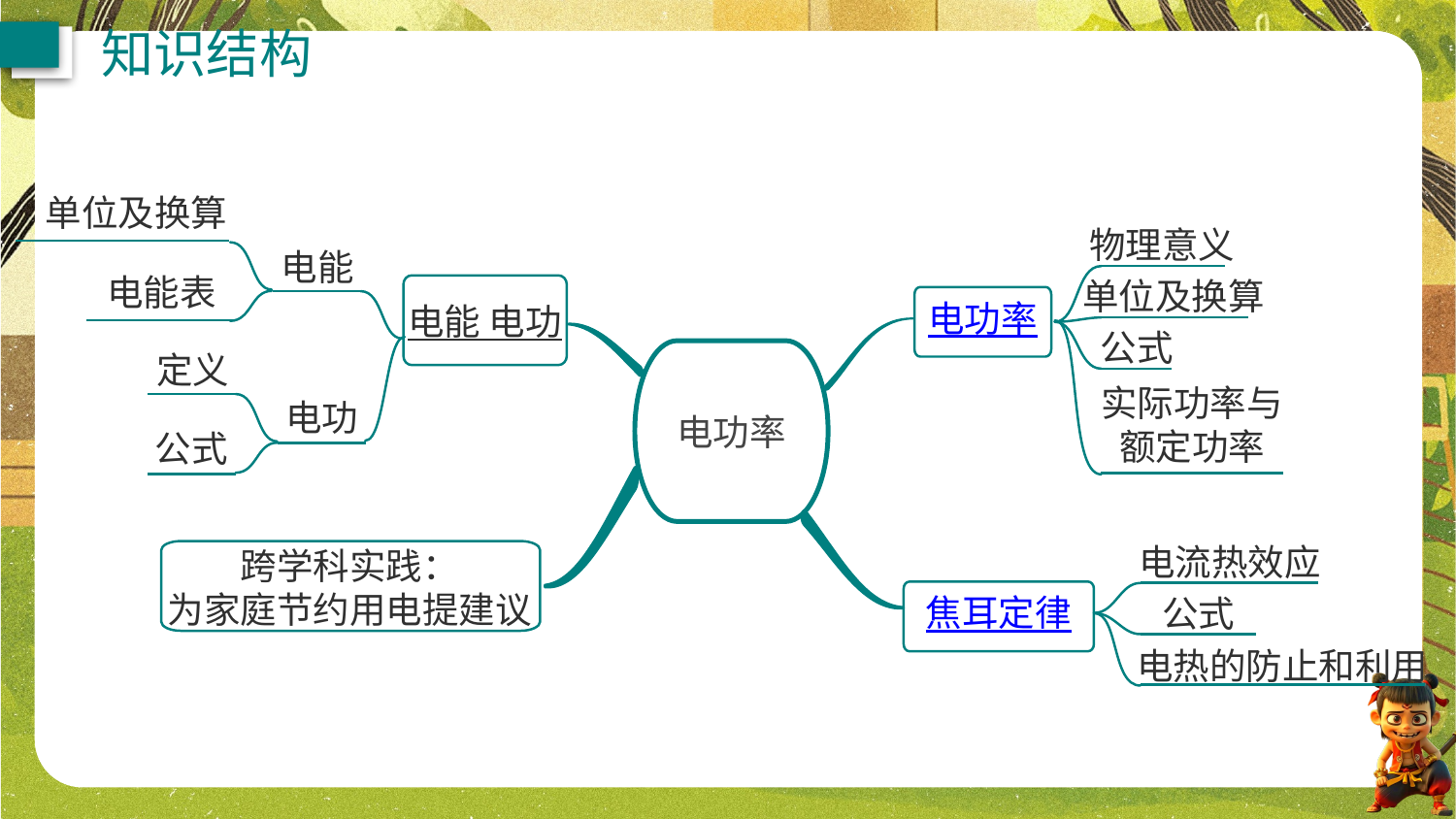

知识结构

单位及换算
物理意义
电能
电能表

单位及换算
电能 电功
电功率

公式
电功率
定义

实际功率与
额定功率

电功

公式

电流热效应
跨学科实践：
为家庭节约用电提建议

焦耳定律
公式

电热的防止和利用